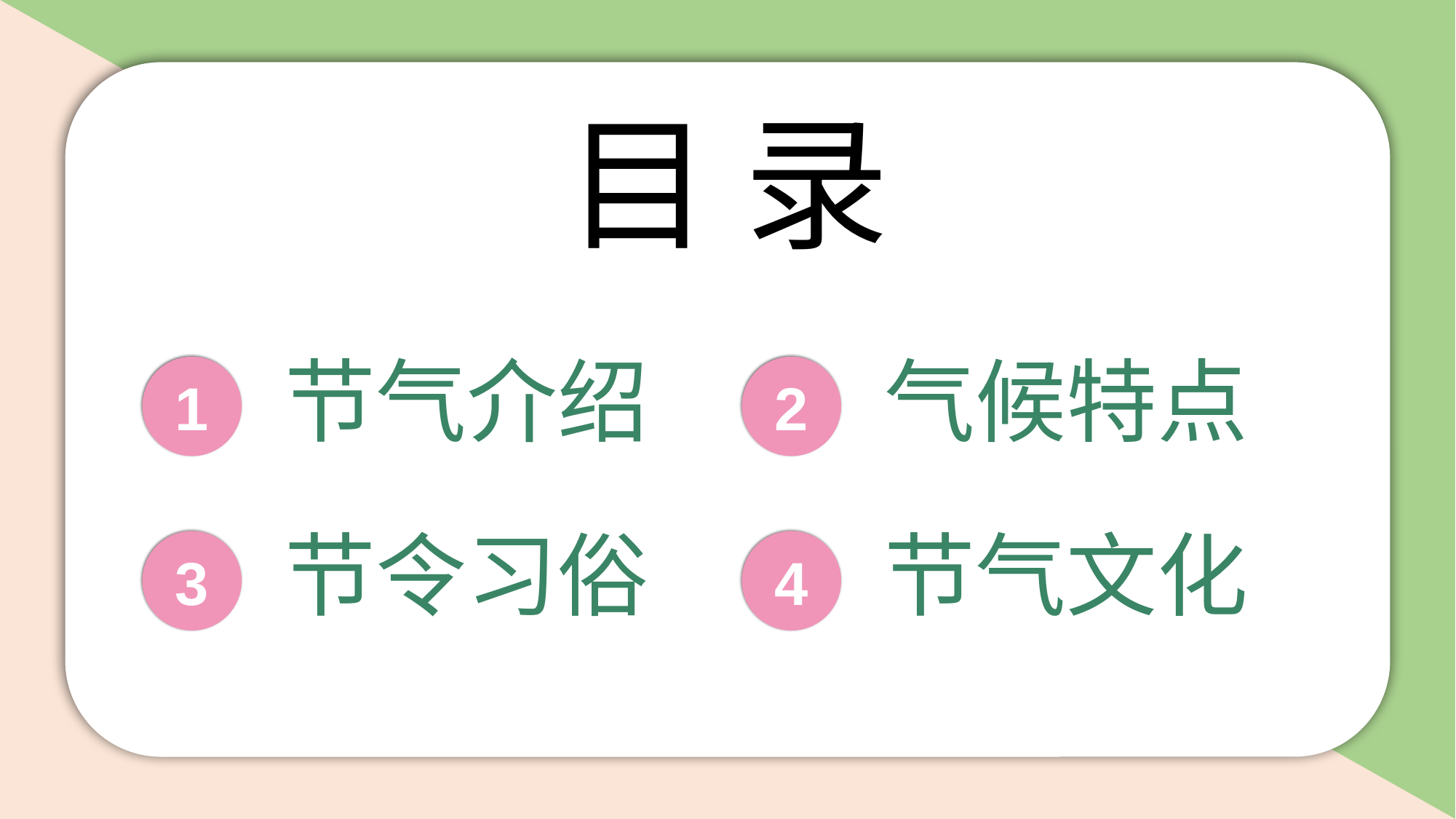

目 录
https://www.ypppt.com/
节气介绍
气候特点
1
2
节令习俗
节气文化
3
4